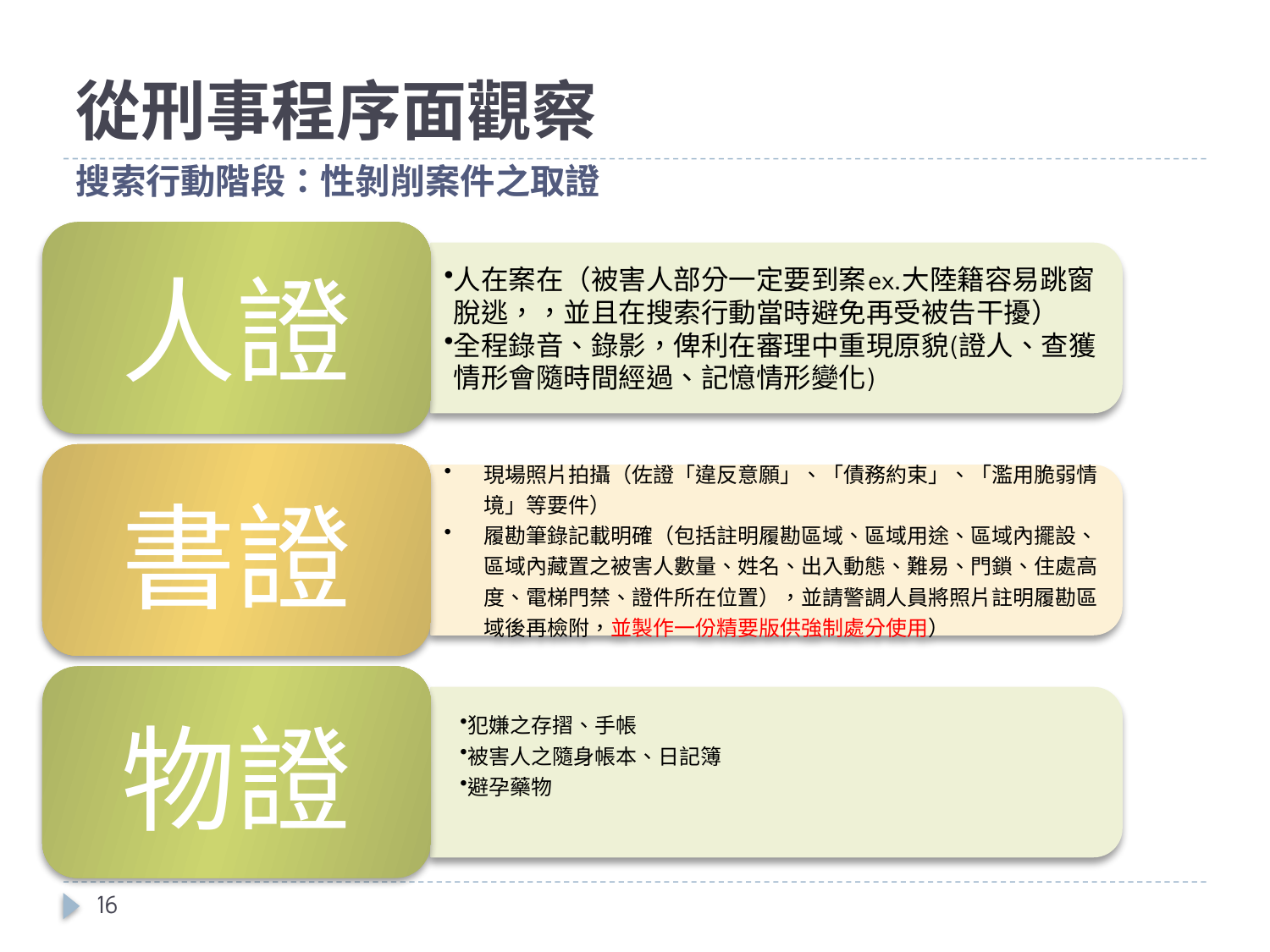

從刑事程序面觀察
搜索行動階段：性剝削案件之取證
人證
人在案在（被害人部分一定要到案ex.大陸籍容易跳窗脫逃，，並且在搜索行動當時避免再受被告干擾）
全程錄音、錄影，俾利在審理中重現原貌(證人、查獲情形會隨時間經過、記憶情形變化)
書證
履勘筆錄記載明確（包括註明履勘區域、區域用途、區域內擺設、區域內藏置之被害人數量、姓名、出入動態、難易、門鎖、住處高度、電梯門禁、證件所在位置），並請警調人員將照片註明履勘區域後再檢附，並製作一份精要版供強制處分使用）
物證
犯嫌之存摺、手帳
被害人之隨身帳本、日記簿
現場照片拍攝（佐證「違反意願」、「債務約束」、「濫用脆弱情境」等要件）
避孕藥物
16